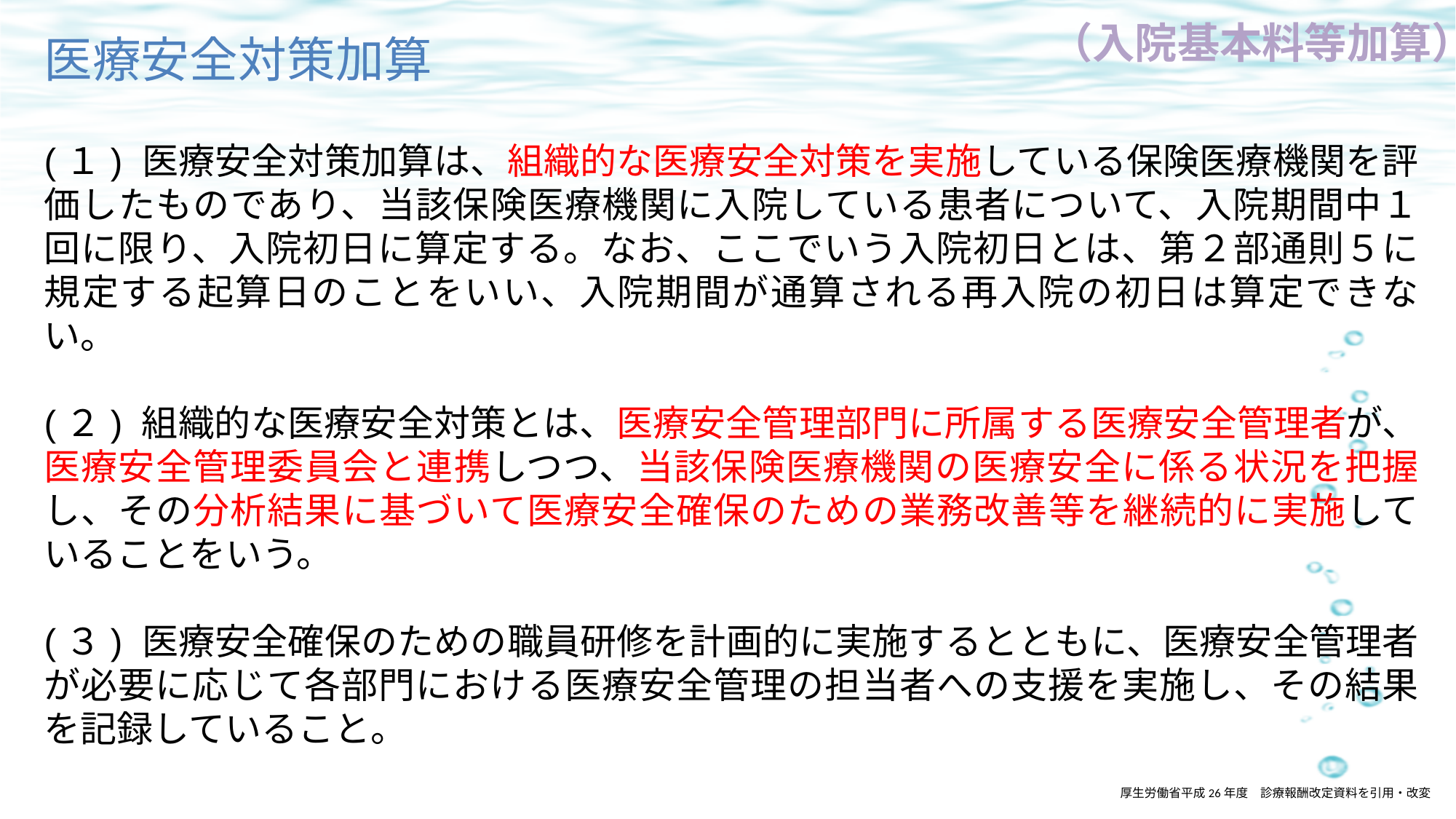

（入院基本料等加算）
医療安全対策加算

(１) 医療安全対策加算は、組織的な医療安全対策を実施している保険医療機関を評価したものであり、当該保険医療機関に入院している患者について、入院期間中１回に限り、入院初日に算定する。なお、ここでいう入院初日とは、第２部通則５に規定する起算日のことをいい、入院期間が通算される再入院の初日は算定できない。

(２) 組織的な医療安全対策とは、医療安全管理部門に所属する医療安全管理者が、医療安全管理委員会と連携しつつ、当該保険医療機関の医療安全に係る状況を把握し、その分析結果に基づいて医療安全確保のための業務改善等を継続的に実施していることをいう。

(３) 医療安全確保のための職員研修を計画的に実施するとともに、医療安全管理者が必要に応じて各部門における医療安全管理の担当者への支援を実施し、その結果を記録していること。
厚生労働省平成26年度　診療報酬改定資料を引用・改変